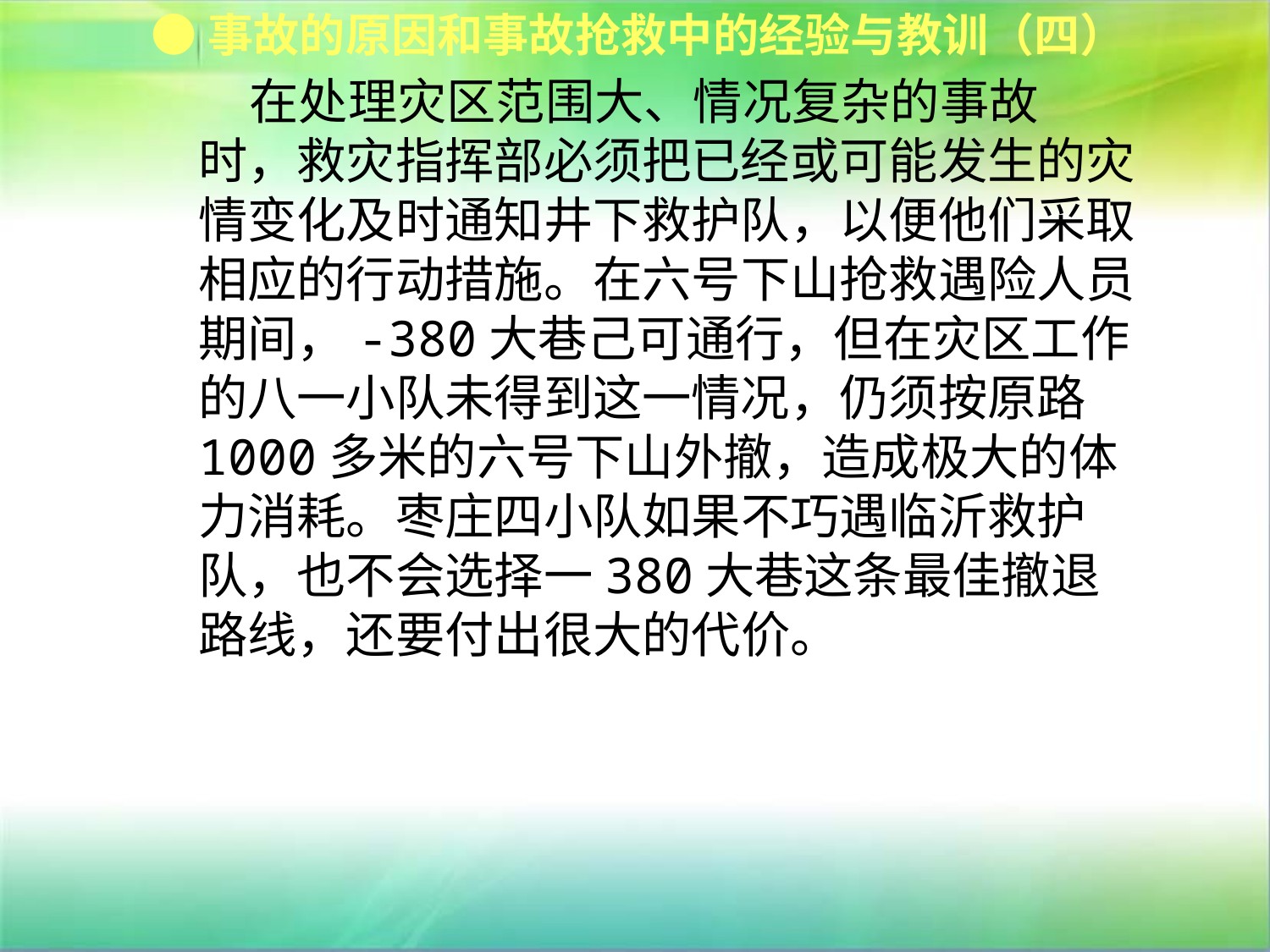

●事故的原因和事故抢救中的经验与教训（四）
　　在处理灾区范围大、情况复杂的事故时，救灾指挥部必须把已经或可能发生的灾情变化及时通知井下救护队，以便他们采取相应的行动措施。在六号下山抢救遇险人员期间，-380大巷己可通行，但在灾区工作的八一小队未得到这一情况，仍须按原路1000多米的六号下山外撤，造成极大的体力消耗。枣庄四小队如果不巧遇临沂救护队，也不会选择一380大巷这条最佳撤退路线，还要付出很大的代价。